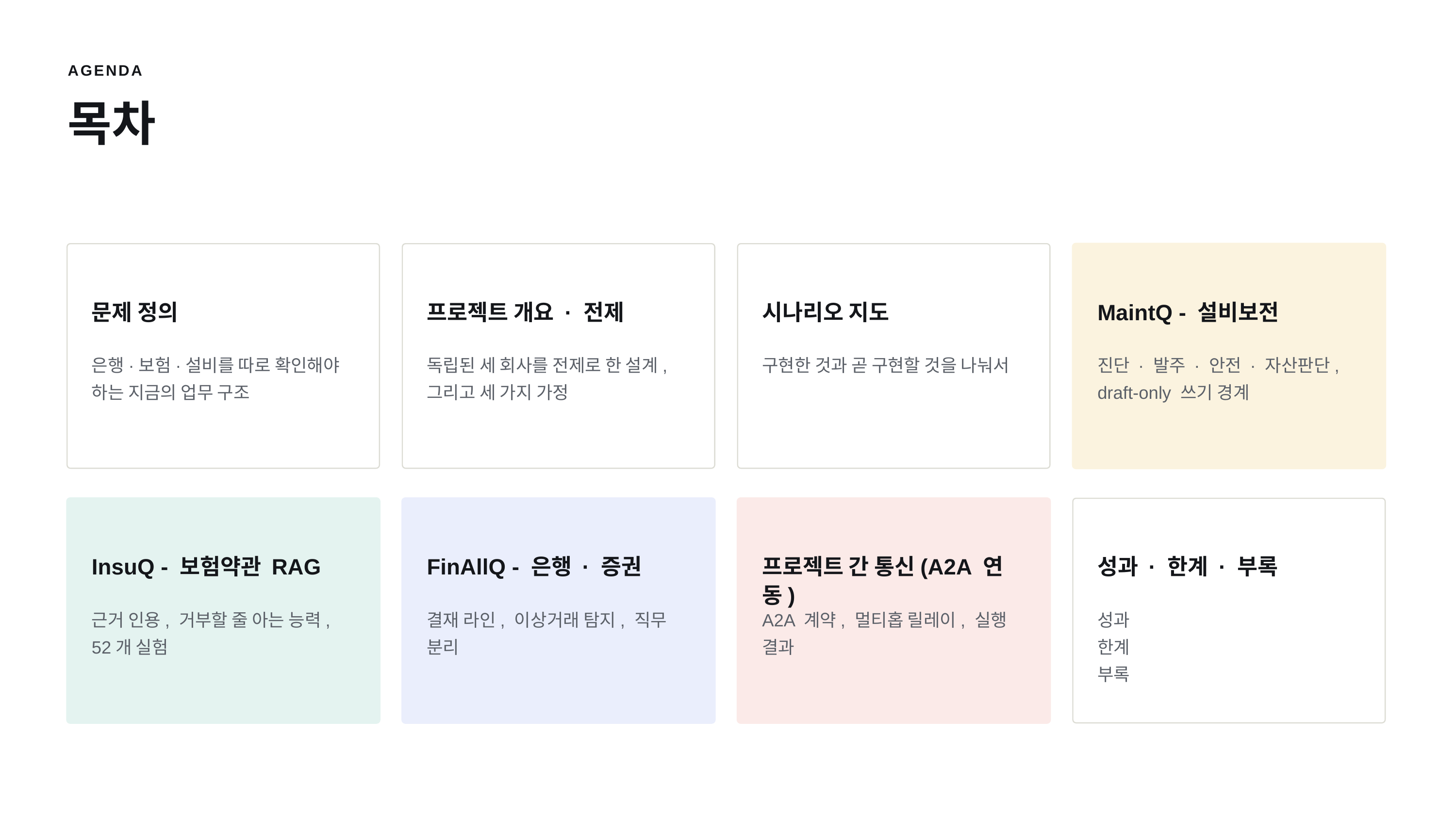

AGENDA
목차

문제 정의
프로젝트 개요 · 전제
시나리오 지도
MaintQ - 설비보전
은행·보험·설비를 따로 확인해야 하는 지금의 업무 구조
독립된 세 회사를 전제로 한 설계,
그리고 세 가지 가정
구현한 것과 곧 구현할 것을 나눠서
진단 · 발주 · 안전 · 자산판단, draft-only 쓰기 경계

InsuQ - 보험약관 RAG
FinAllQ - 은행 · 증권
프로젝트 간 통신(A2A 연동)
성과 · 한계 · 부록
근거 인용, 거부할 줄 아는 능력, 52개 실험
결재 라인, 이상거래 탐지, 직무 분리
A2A 계약, 멀티홉 릴레이, 실행 결과
성과
한계
부록